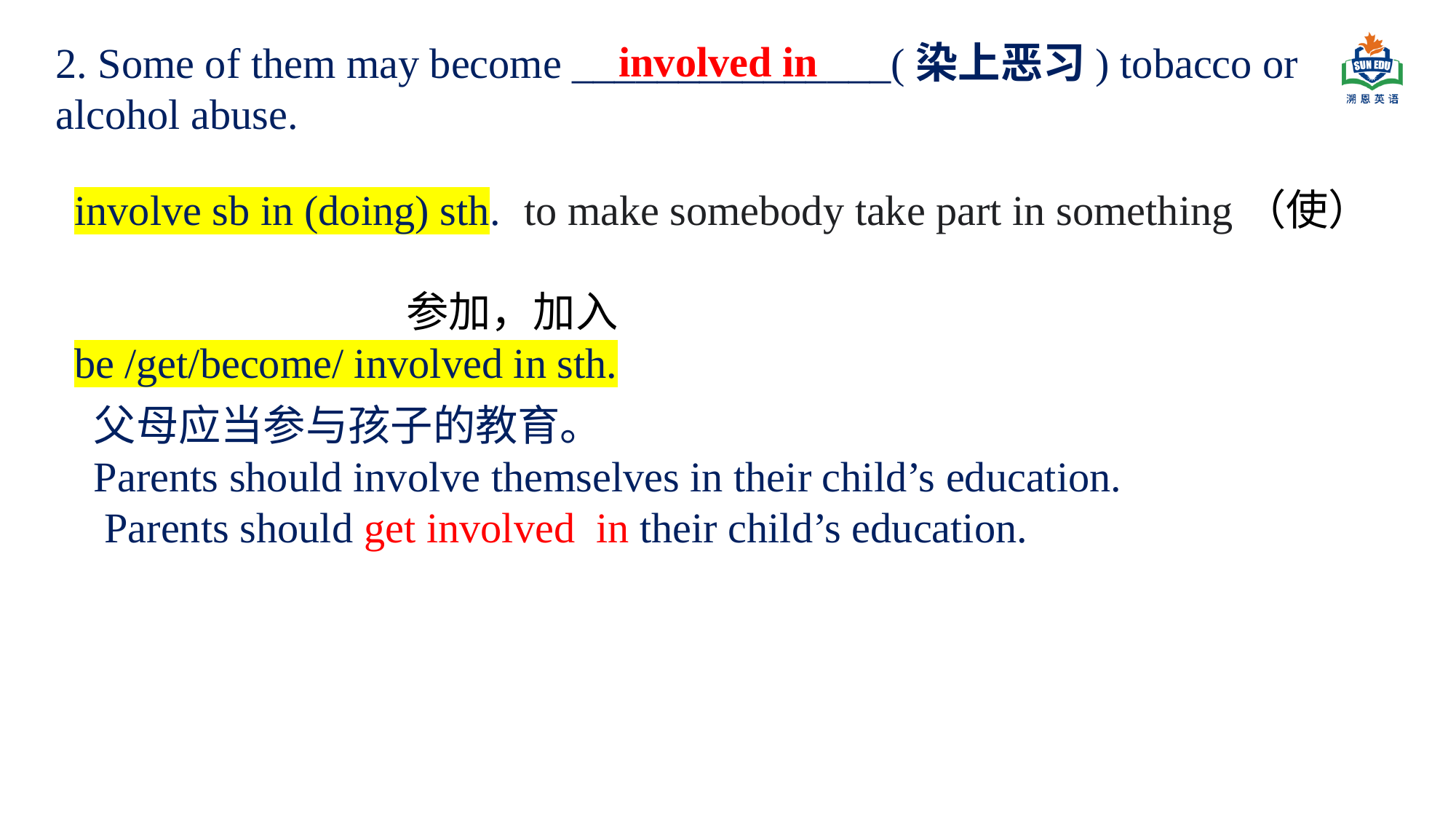

involved in
2. Some of them may become _______________(染上恶习) tobacco or alcohol abuse.
involve sb in (doing) sth.  to make somebody take part in something（使）
                                  参加，加入
be /get/become/ involved in sth.
父母应当参与孩子的教育。
Parents should involve themselves in their child’s education.
 Parents should get involved  in their child’s education.